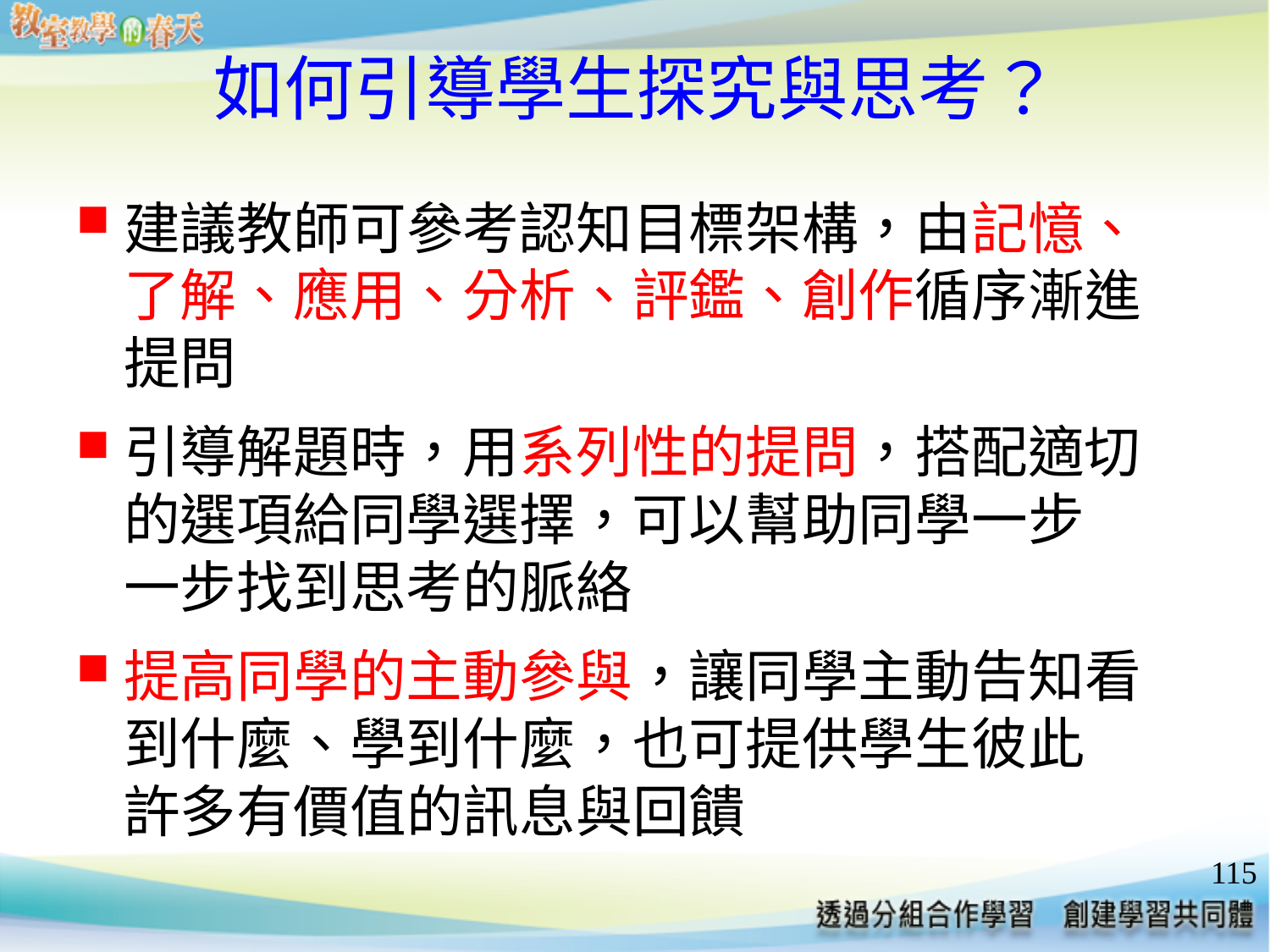

# 如何引導學生探究與思考？
建議教師可參考認知目標架構，由記憶、了解、應用、分析、評鑑、創作循序漸進提問
引導解題時，用系列性的提問，搭配適切的選項給同學選擇，可以幫助同學一步
一步找到思考的脈絡
提高同學的主動參與，讓同學主動告知看到什麼、學到什麼，也可提供學生彼此
許多有價值的訊息與回饋

115